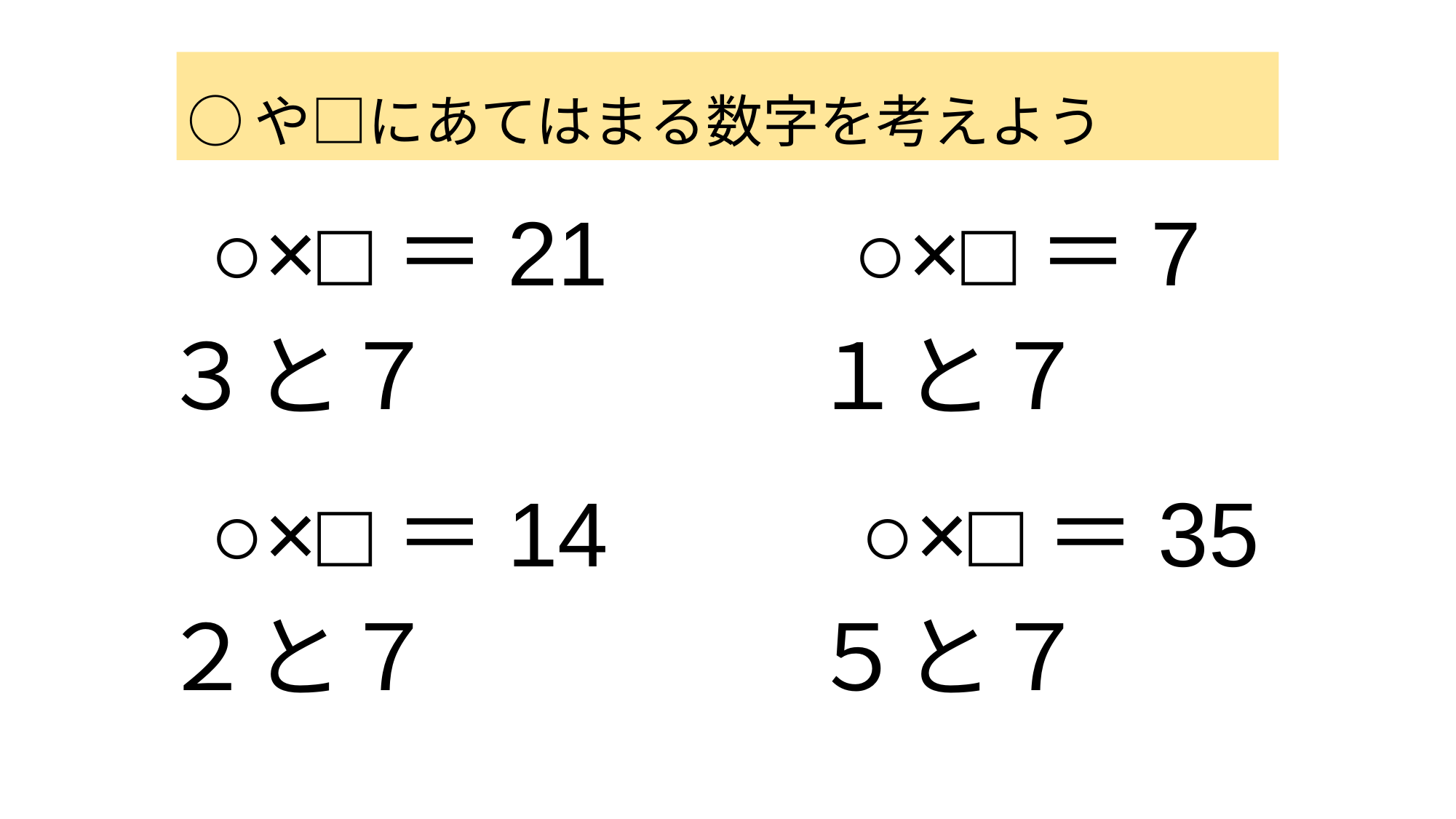

○や□にあてはまる数字を考えよう
○×□＝21
○×□＝7
３と７
１と７
○×□＝14
○×□＝35
２と７
５と７